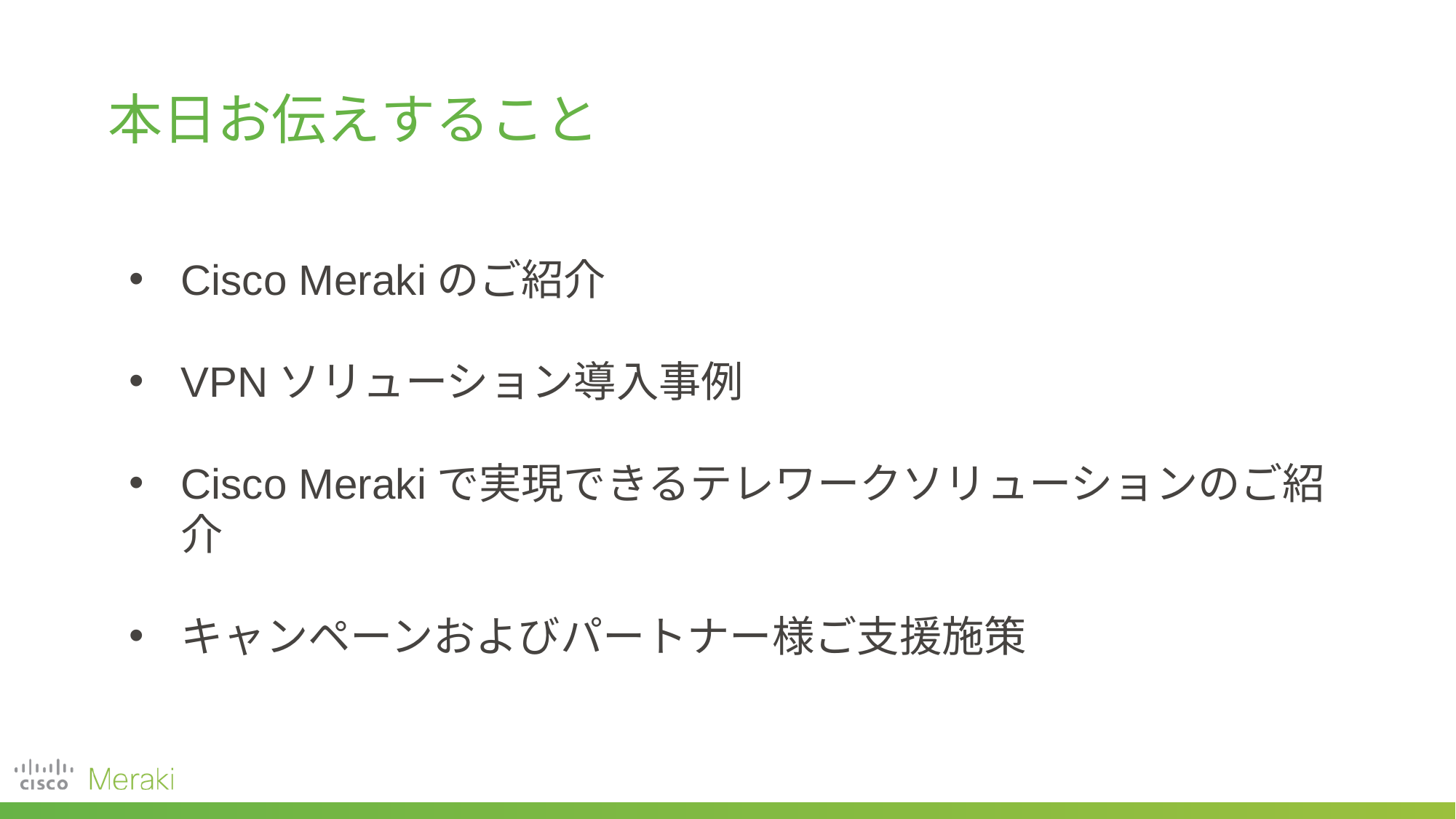

# 本日お伝えすること

Cisco Merakiのご紹介

VPNソリューション導入事例

Cisco Merakiで実現できるテレワークソリューションのご紹介

キャンペーンおよびパートナー様ご支援施策